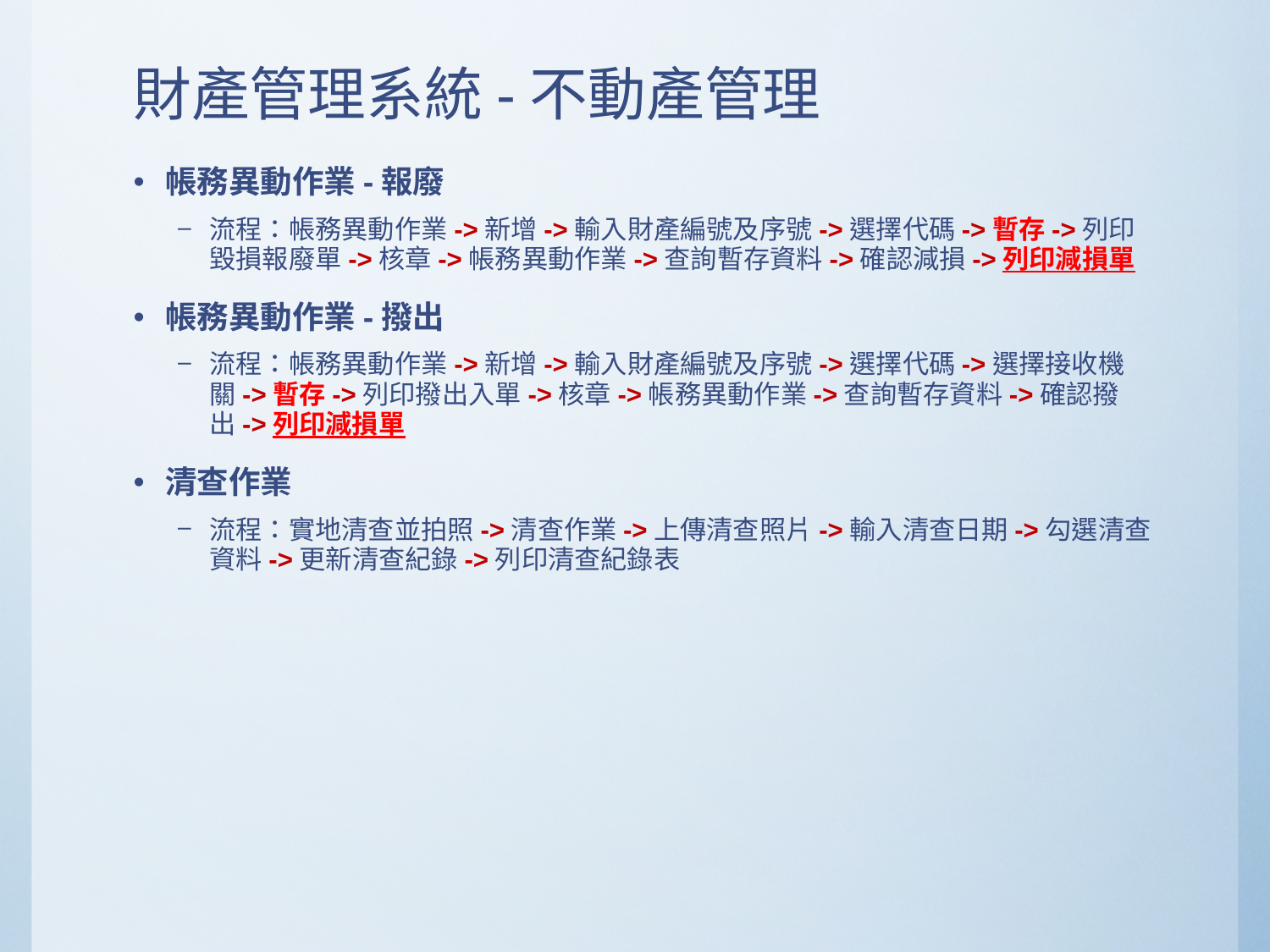

# 財產管理系統-不動產管理
帳務異動作業-報廢
流程：帳務異動作業->新增->輸入財產編號及序號->選擇代碼->暫存->列印毀損報廢單->核章->帳務異動作業->查詢暫存資料->確認減損->列印減損單
帳務異動作業-撥出
流程：帳務異動作業->新增->輸入財產編號及序號->選擇代碼->選擇接收機關->暫存->列印撥出入單->核章->帳務異動作業->查詢暫存資料->確認撥出->列印減損單
清查作業
流程：實地清查並拍照->清查作業->上傳清查照片->輸入清查日期->勾選清查資料->更新清查紀錄->列印清查紀錄表